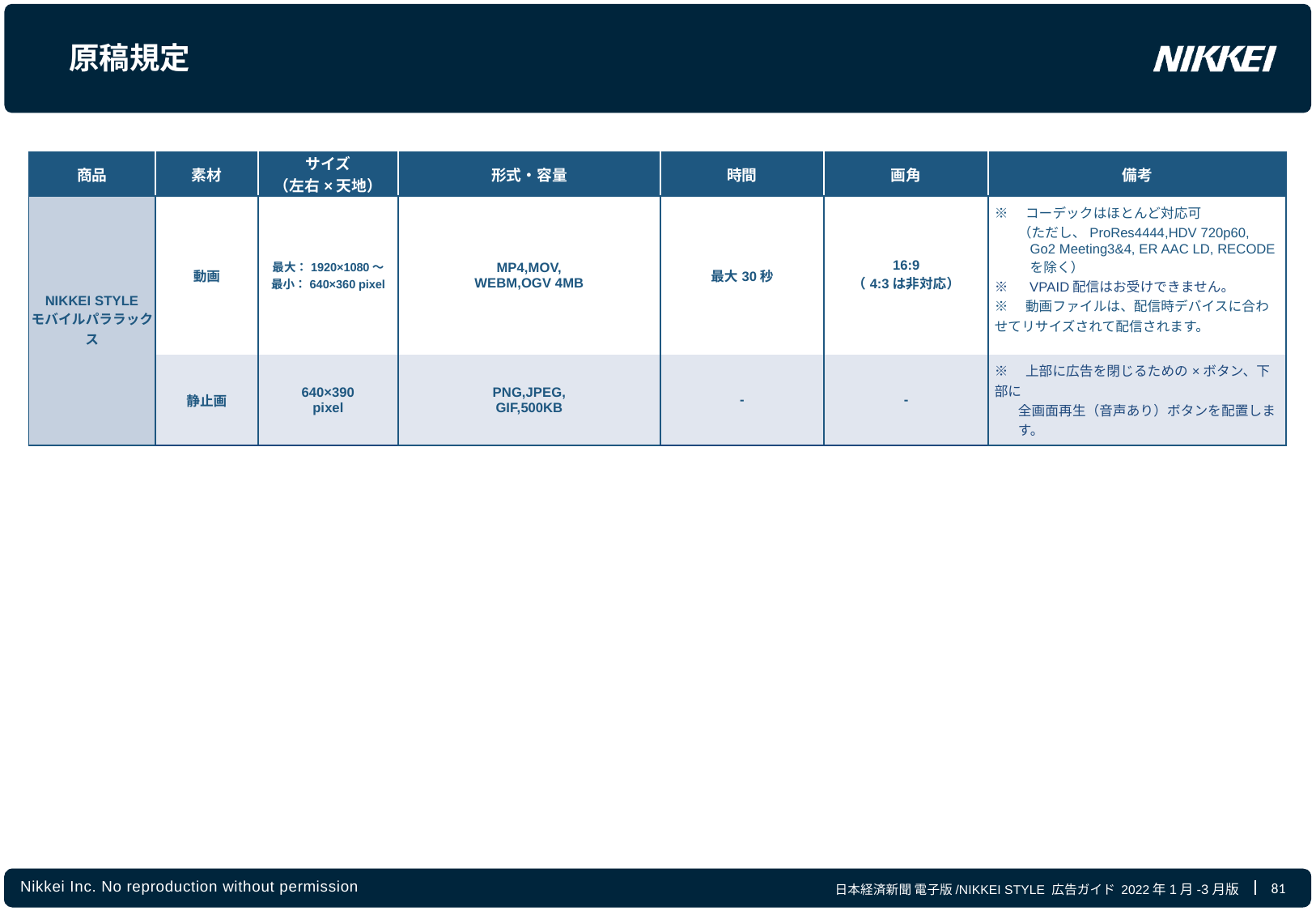

原稿規定
| 商品 | 素材 | サイズ （左右×天地） | 形式・容量 | 時間 | 画角 | 備考 |
| --- | --- | --- | --- | --- | --- | --- |
| NIKKEI STYLE モバイルパララックス | 動画 | 最大：1920×1080～ 最小：640×360 pixel | MP4,MOV, WEBM,OGV 4MB | 最大30秒 | 16:9 （4:3は非対応） | ※　コーデックはほとんど対応可 （ただし、ProRes4444,HDV 720p60, Go2 Meeting3&4, ER AAC LD, RECODE を除く） ※　VPAID配信はお受けできません。 ※　動画ファイルは、配信時デバイスに合わせてリサイズされて配信されます。 |
|  | 静止画 | 640×390 pixel | PNG,JPEG, GIF,500KB | - | - | ※　上部に広告を閉じるための×ボタン、下部に 全画面再生（音声あり）ボタンを配置します。 |